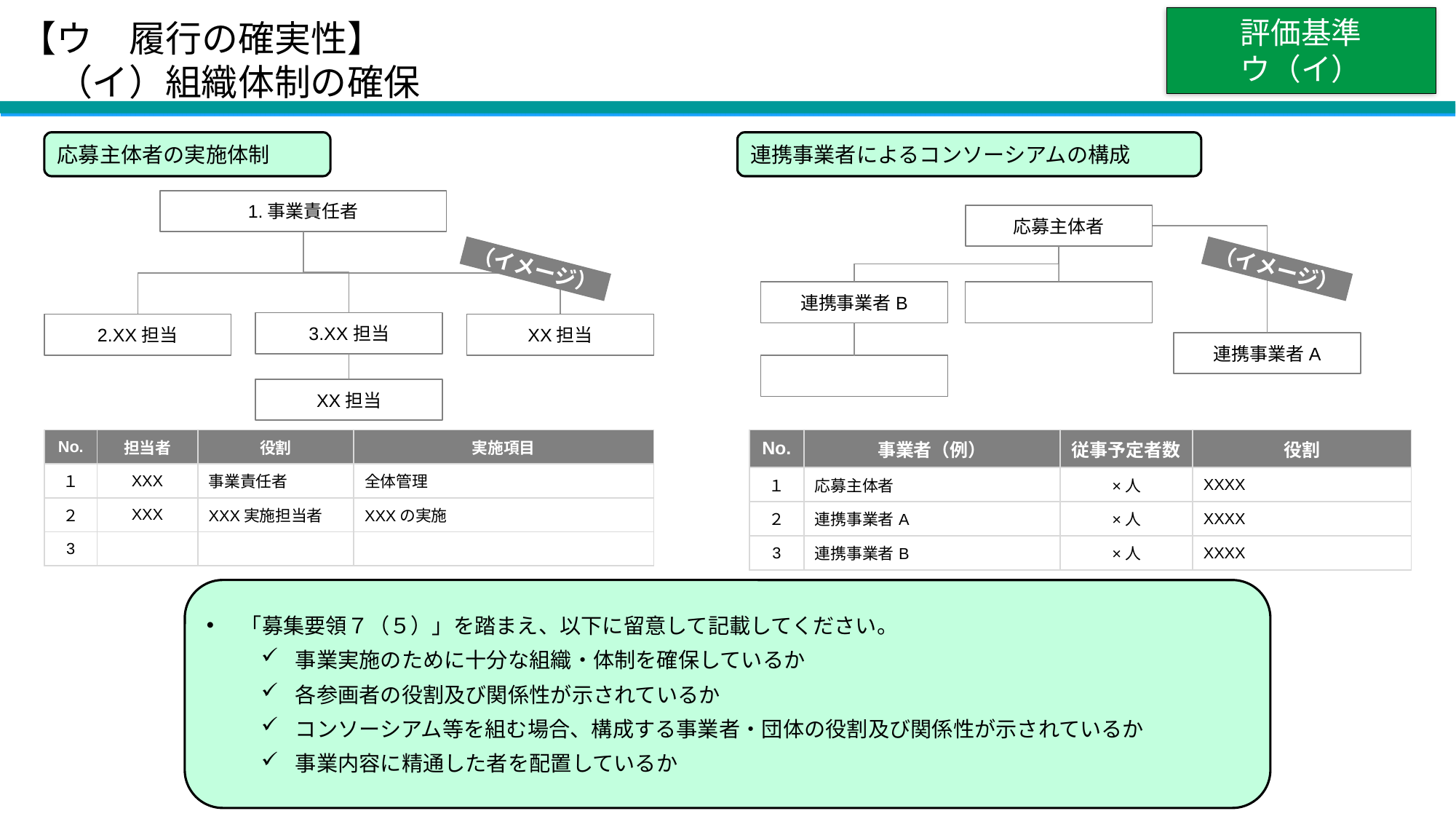

【ウ　履行の確実性】
　（イ）組織体制の確保
評価基準
ウ（イ）
応募主体者の実施体制
連携事業者によるコンソーシアムの構成
1.事業責任者
応募主体者
（イメージ）
（イメージ）
連携事業者B

3.XX担当
2.XX担当
XX担当
連携事業者A

XX担当
| No. | 事業者（例） | 従事予定者数 | 役割 |
| --- | --- | --- | --- |
| １ | 応募主体者 | ×人 | XXXX |
| ２ | 連携事業者A | ×人 | XXXX |
| 3 | 連携事業者B | ×人 | XXXX |
| No. | 担当者 | 役割 | 実施項目 |
| --- | --- | --- | --- |
| １ | XXX | 事業責任者 | 全体管理 |
| ２ | XXX | XXX実施担当者 | XXXの実施 |
| 3 |  |  |  |
「募集要領７（５）」を踏まえ、以下に留意して記載してください。
事業実施のために十分な組織・体制を確保しているか
各参画者の役割及び関係性が示されているか
コンソーシアム等を組む場合、構成する事業者・団体の役割及び関係性が示されているか
事業内容に精通した者を配置しているか